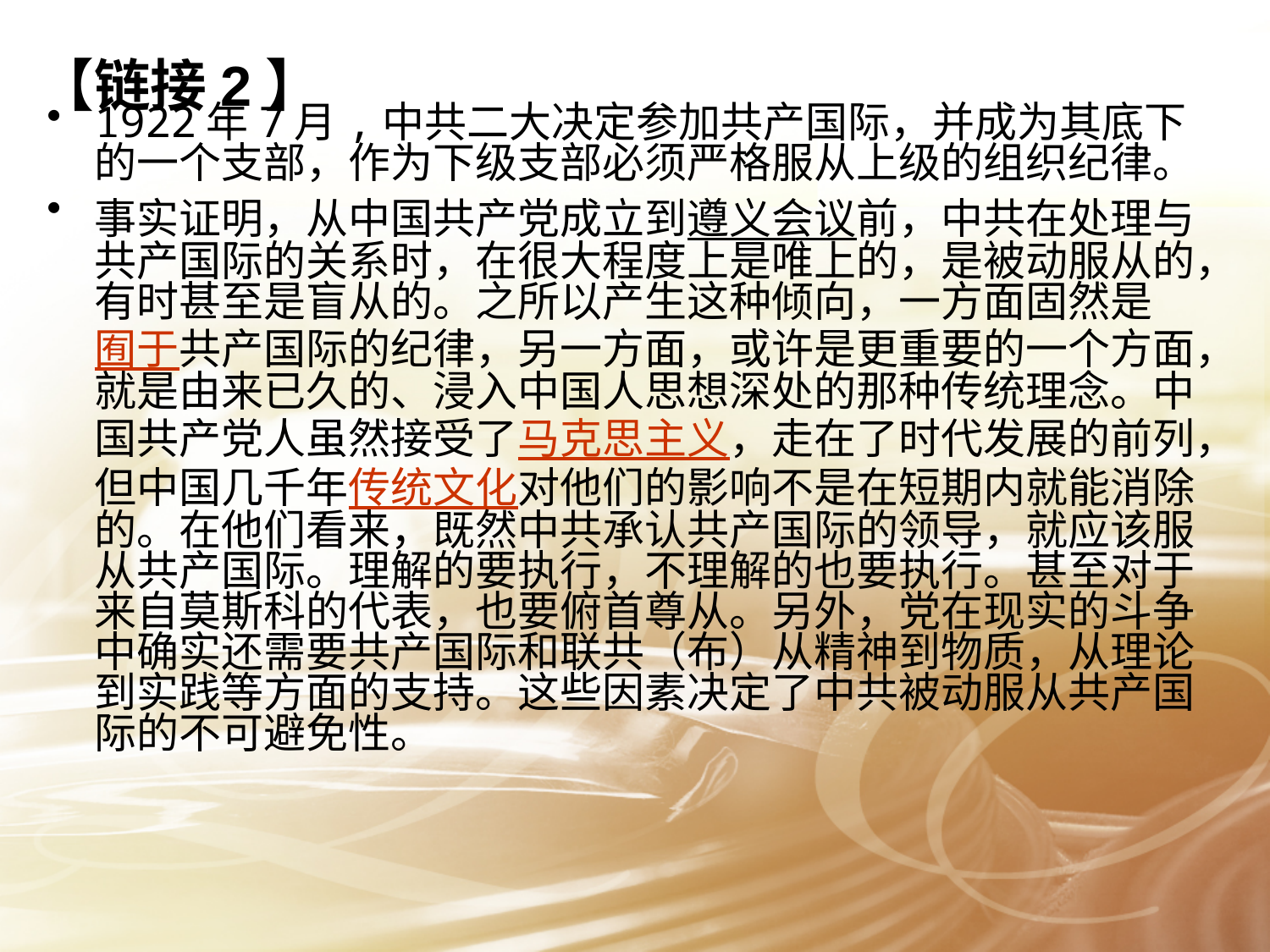

1922年7月,中共二大决定参加共产国际，并成为其底下的一个支部，作为下级支部必须严格服从上级的组织纪律。
事实证明，从中国共产党成立到遵义会议前，中共在处理与共产国际的关系时，在很大程度上是唯上的，是被动服从的，有时甚至是盲从的。之所以产生这种倾向，一方面固然是囿于共产国际的纪律，另一方面，或许是更重要的一个方面，就是由来已久的、浸入中国人思想深处的那种传统理念。中国共产党人虽然接受了马克思主义，走在了时代发展的前列，但中国几千年传统文化对他们的影响不是在短期内就能消除的。在他们看来，既然中共承认共产国际的领导，就应该服从共产国际。理解的要执行，不理解的也要执行。甚至对于来自莫斯科的代表，也要俯首尊从。另外，党在现实的斗争中确实还需要共产国际和联共（布）从精神到物质，从理论到实践等方面的支持。这些因素决定了中共被动服从共产国际的不可避免性。
# 【链接2】中国共产党是国际共产党的一个支部